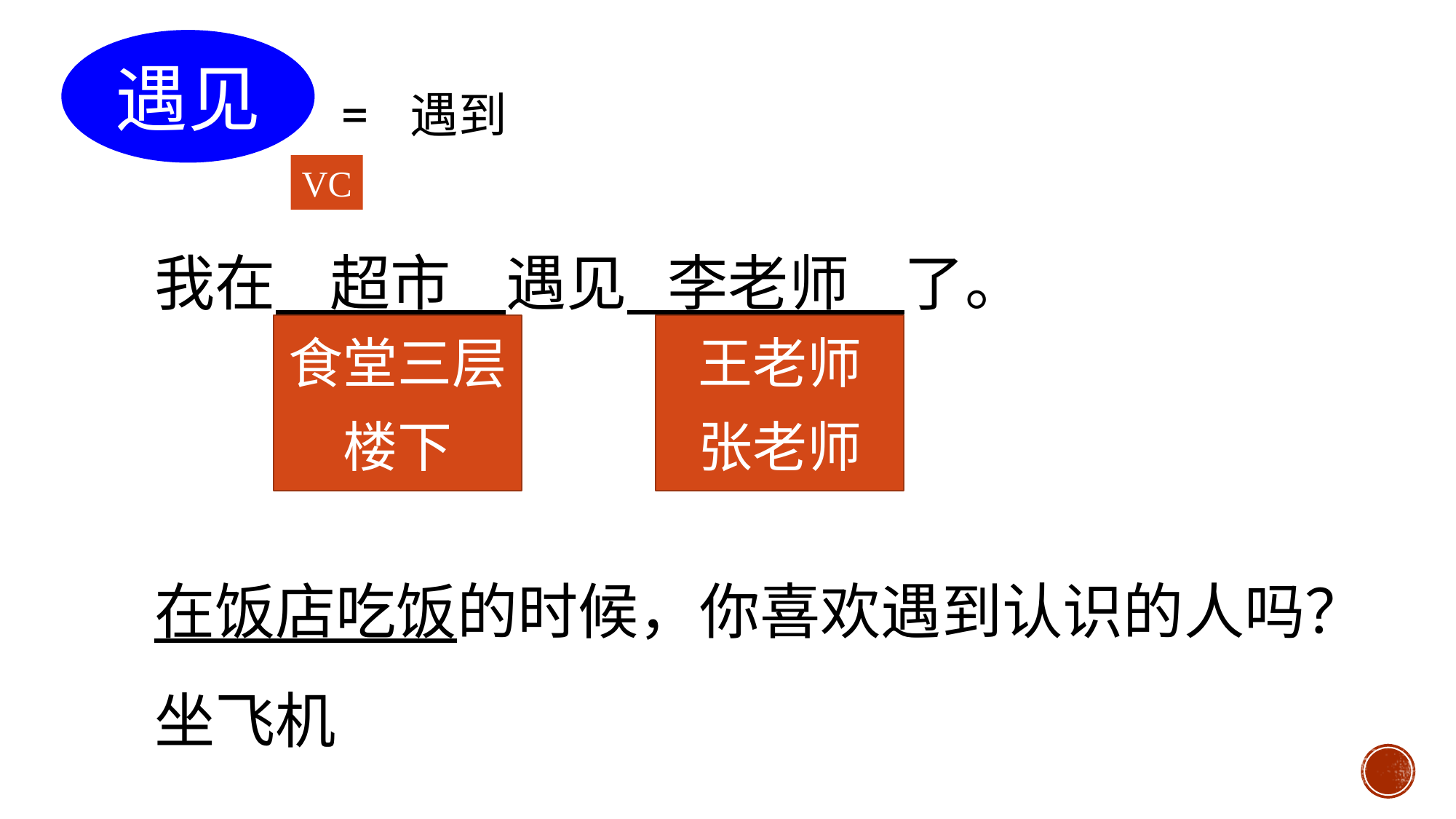

遇见
= 遇到
VC
我在    超市    遇见   李老师    了。
食堂三层
楼下
王老师
张老师
在饭店吃饭的时候，你喜欢遇到认识的人吗？
坐飞机